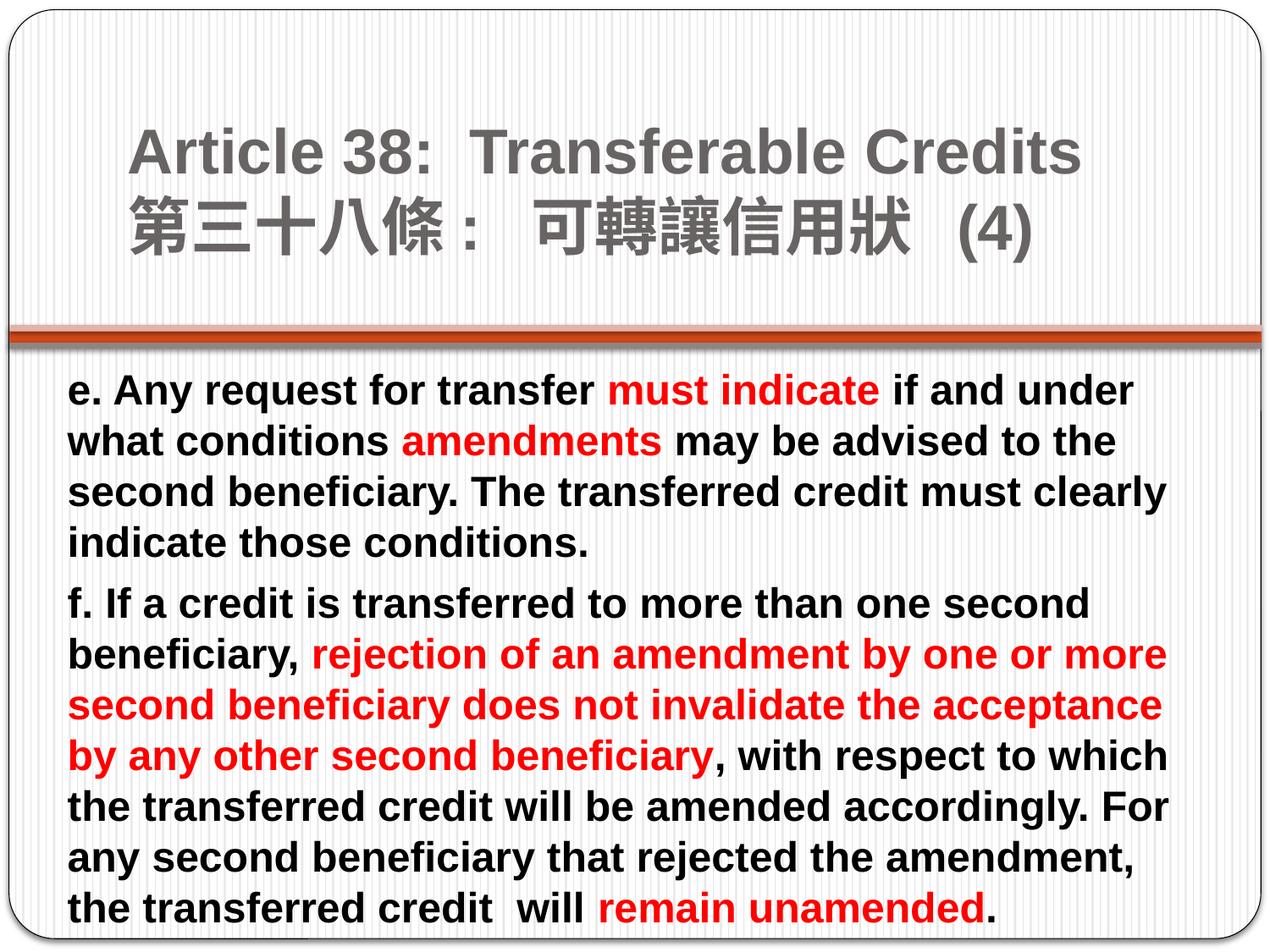

# Article 38:  Transferable Credits   第三十八條:  可轉讓信用狀  (4)
e. Any request for transfer must indicate if and under what conditions amendments may be advised to the second beneficiary. The transferred credit must clearly indicate those conditions.
f. If a credit is transferred to more than one second beneficiary, rejection of an amendment by one or more second beneficiary does not invalidate the acceptance by any other second beneficiary, with respect to which the transferred credit will be amended accordingly. For any second beneficiary that rejected the amendment, the transferred credit  will remain unamended.